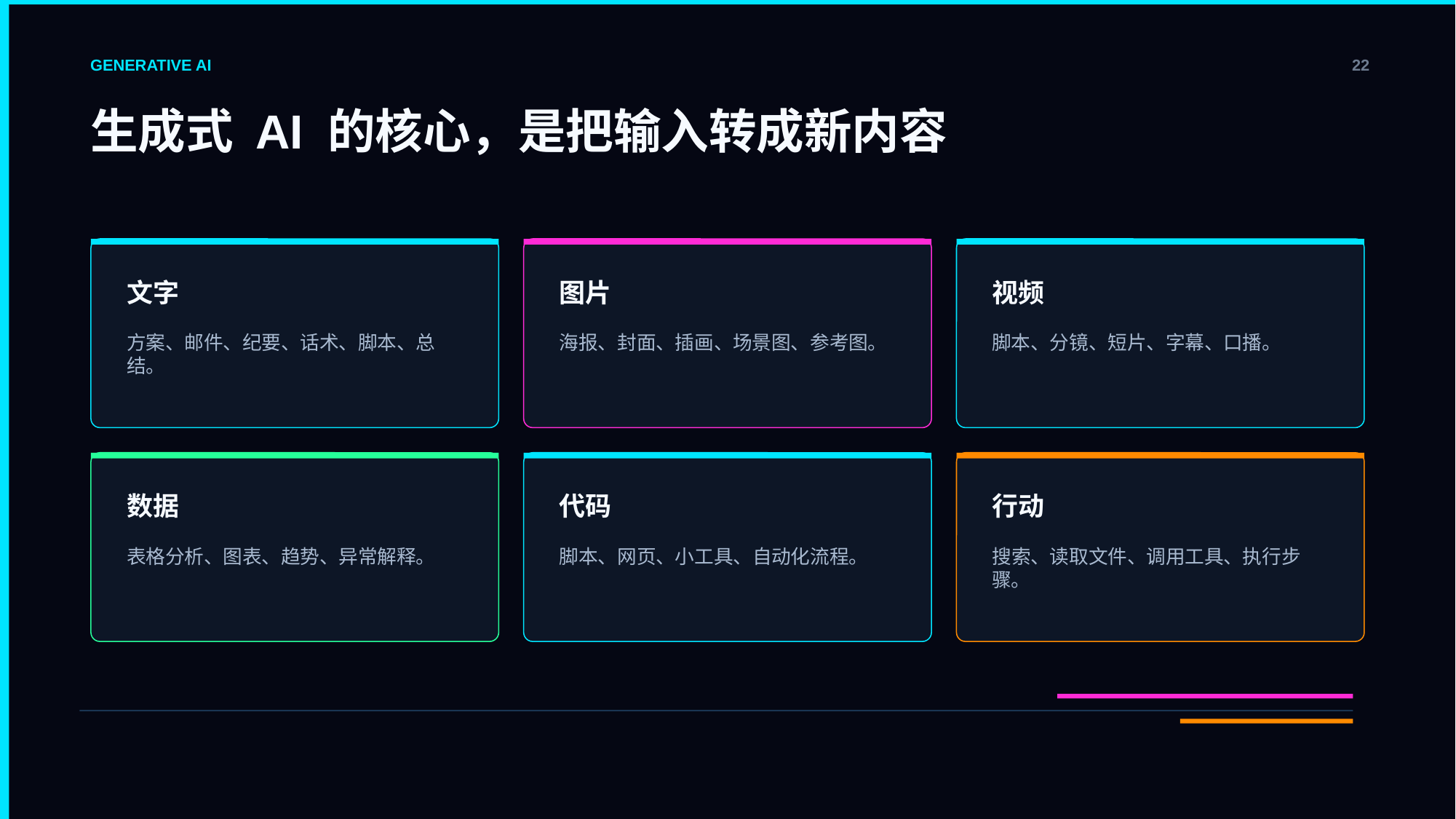

GENERATIVE AI
22
生成式 AI 的核心，是把输入转成新内容

文字
图片
视频
方案、邮件、纪要、话术、脚本、总结。
海报、封面、插画、场景图、参考图。
脚本、分镜、短片、字幕、口播。

数据
代码
行动
表格分析、图表、趋势、异常解释。
脚本、网页、小工具、自动化流程。
搜索、读取文件、调用工具、执行步骤。